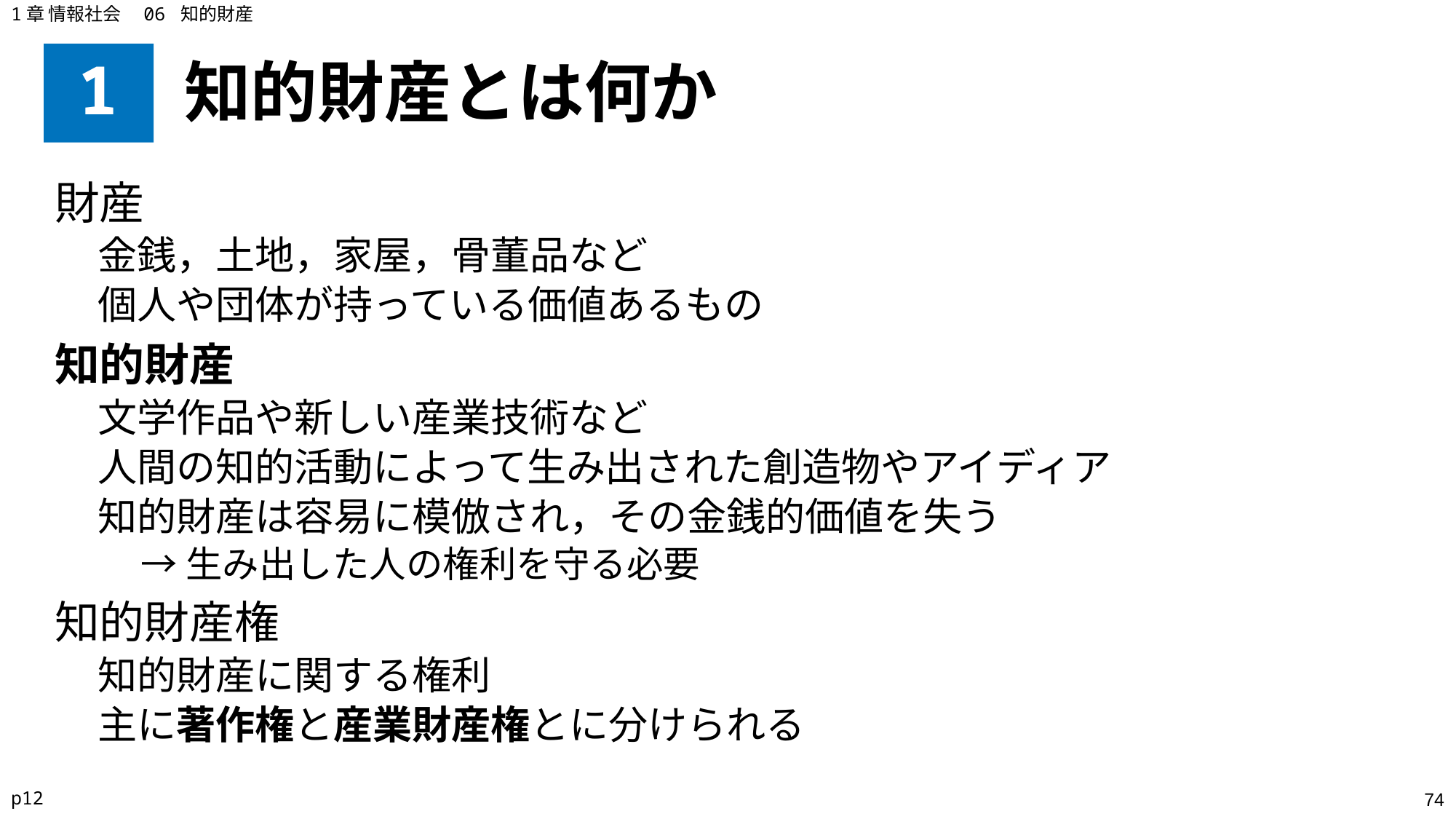

1章 情報社会　06 知的財産

# 1
知的財産とは何か
財産
金銭，土地，家屋，骨董品など
個人や団体が持っている価値あるもの
知的財産
文学作品や新しい産業技術など
人間の知的活動によって生み出された創造物やアイディア
知的財産は容易に模倣され，その金銭的価値を失う
→生み出した人の権利を守る必要
知的財産権
知的財産に関する権利
主に著作権と産業財産権とに分けられる

p12
74